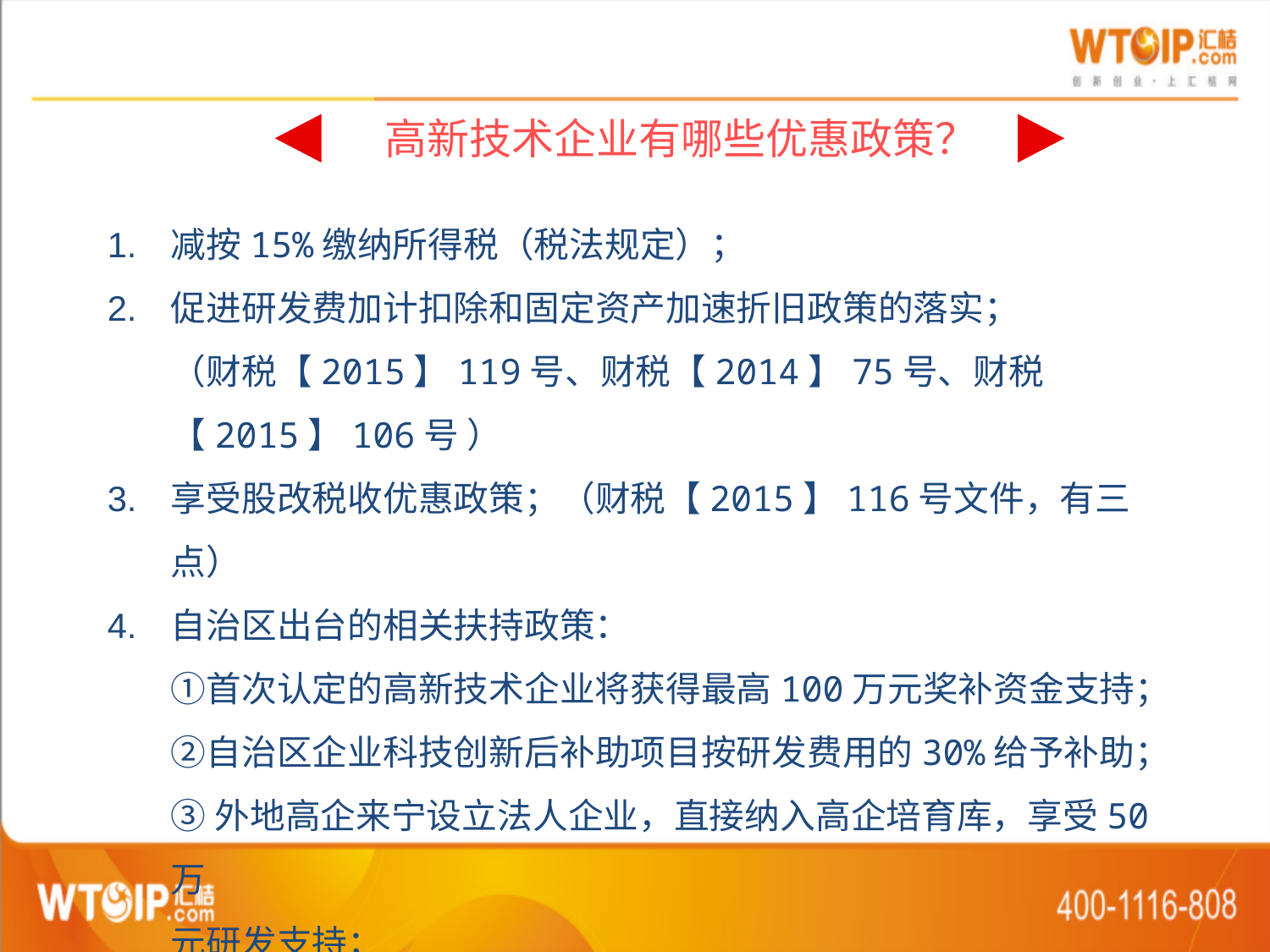

高新技术企业有哪些优惠政策？

减按15%缴纳所得税（税法规定）；
促进研发费加计扣除和固定资产加速折旧政策的落实；
（财税【2015】119号、财税【2014】75号、财税【2015】106号 ）
享受股改税收优惠政策；（财税【2015】116号文件，有三点）
自治区出台的相关扶持政策：
①首次认定的高新技术企业将获得最高100万元奖补资金支持；
②自治区企业科技创新后补助项目按研发费用的30%给予补助；
③外地高企来宁设立法人企业，直接纳入高企培育库，享受50万
元研发支持；
④各市出台的其他政策